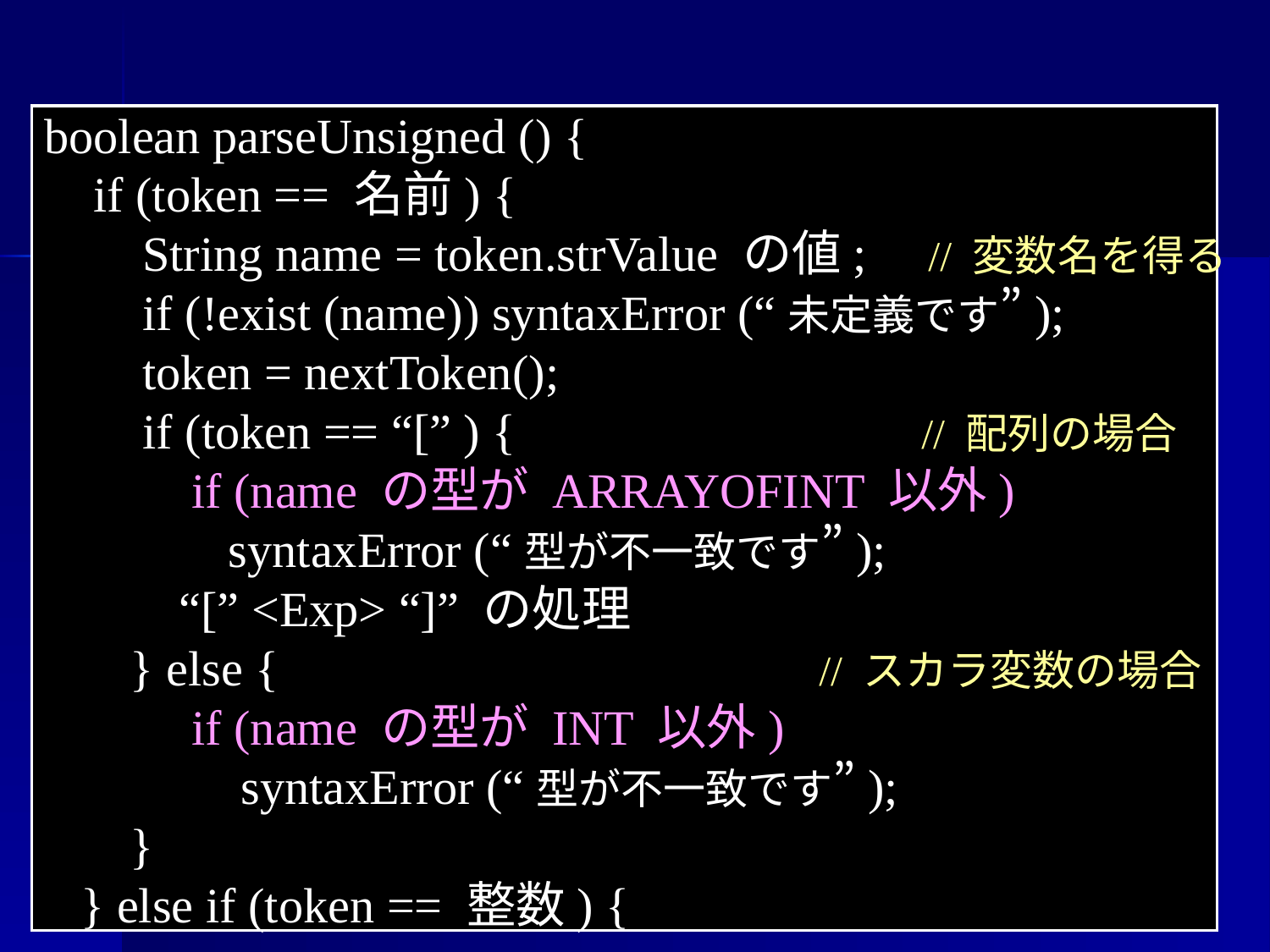

制約検査プログラム
boolean parseUnsigned () {
    if (token == 名前) {
        String name = token.strValue の値;     // 変数名を得る
        if (!exist (name)) syntaxError (“未定義です”);
        token = nextToken();
        if (token == “[” ) {                                 // 配列の場合
            if (name の型が ARRAYOFINT 以外)
               syntaxError (“型が不一致です”);
           “[” <Exp> “]” の処理
       } else {                                            // スカラ変数の場合
            if (name の型が INT 以外)
                syntaxError (“型が不一致です”);
       }
   } else if (token == 整数) {